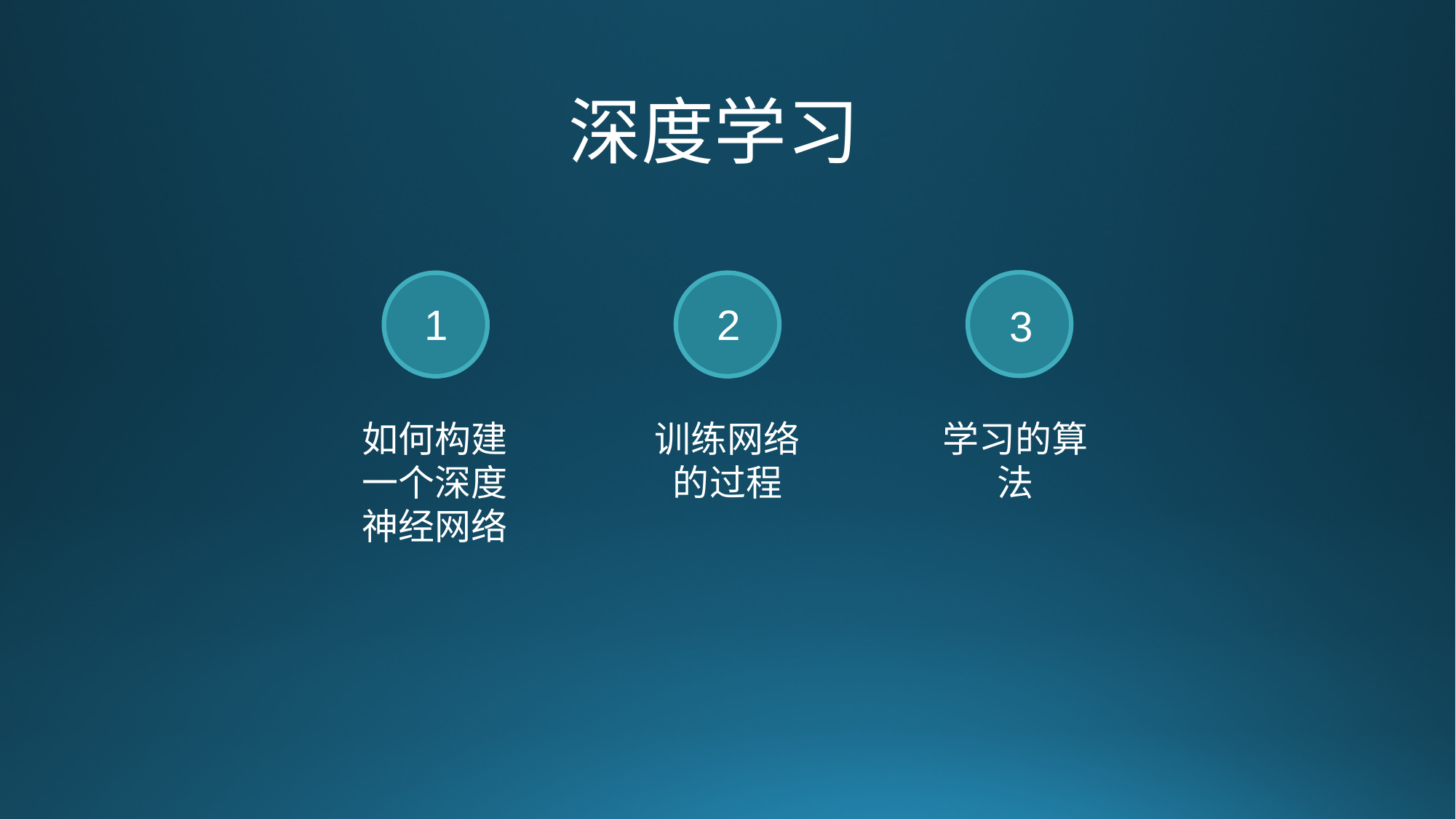

深度学习

1
2
3
如何构建一个深度神经网络
训练网络的过程
学习的算法